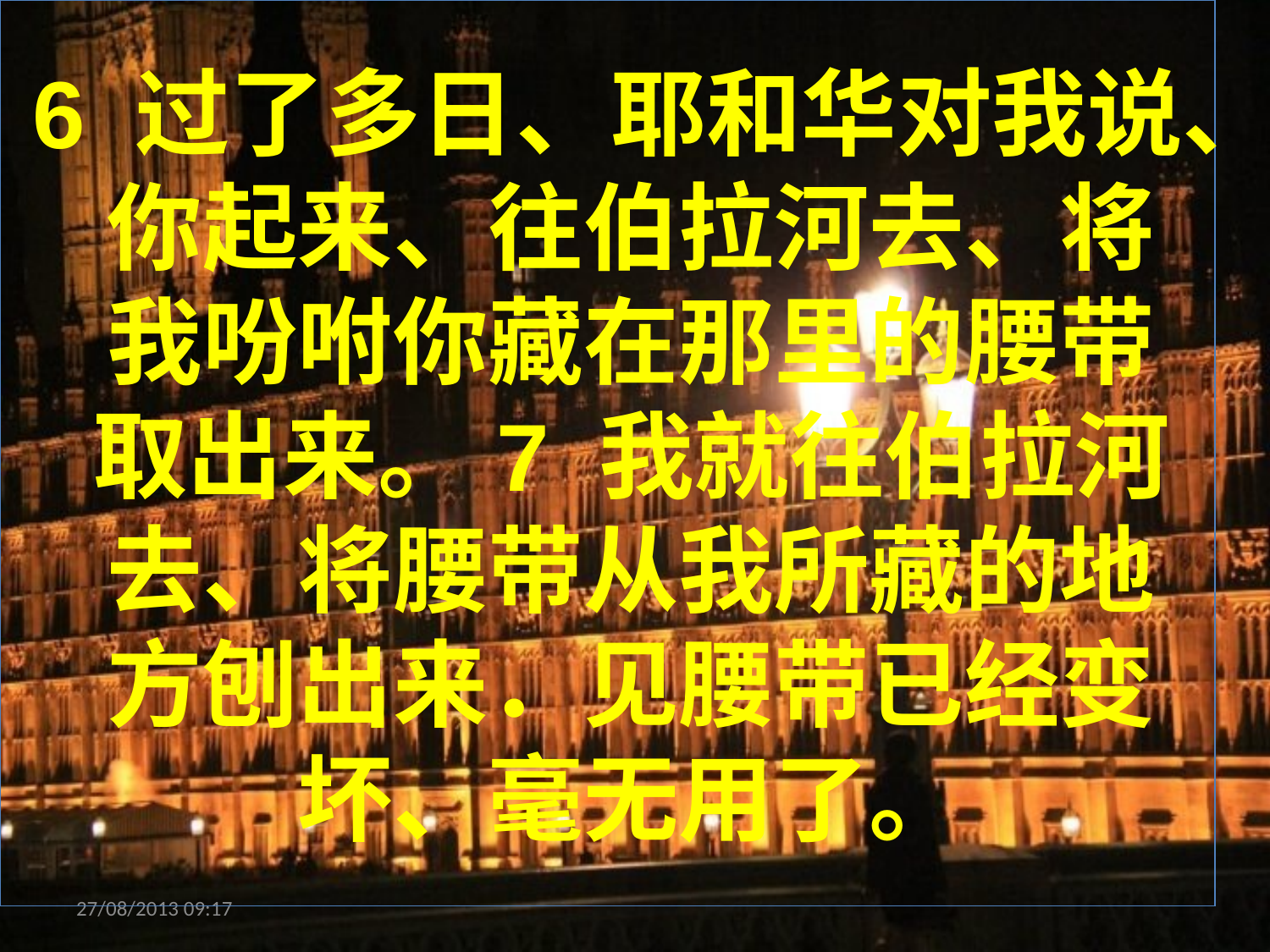

6 过了多日、耶和华对我说、你起来、往伯拉河去、将我吩咐你藏在那里的腰带取出来。7 我就往伯拉河去、将腰带从我所藏的地方刨出来．见腰带已经变坏、毫无用了。
27/08/2013 09:17